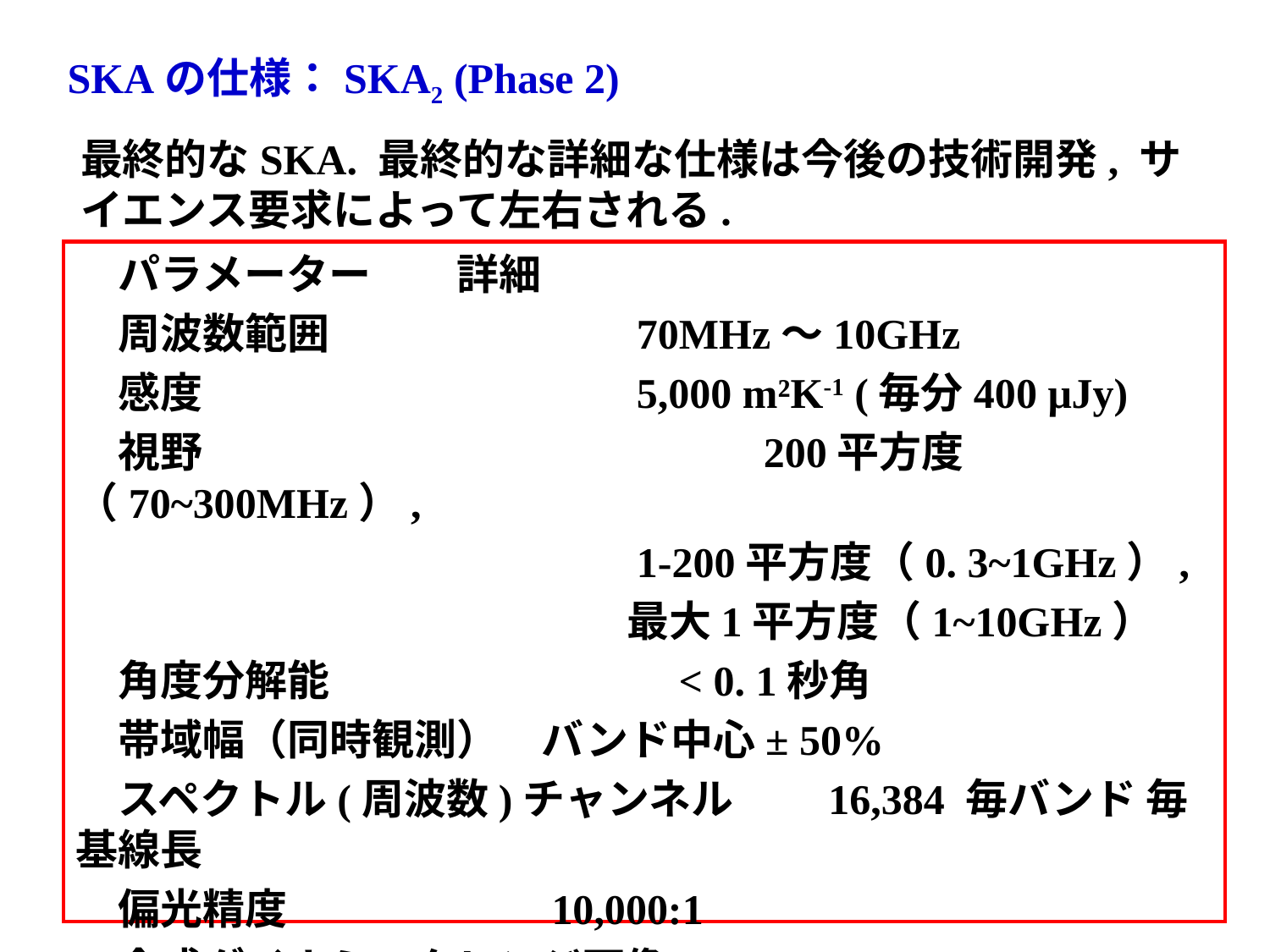

SKAの仕様：SKA2 (Phase 2)
最終的なSKA. 最終的な詳細な仕様は今後の技術開発, サイエンス要求によって左右される.
　パラメーター	詳細
　周波数範囲	　　　　70MHz～10GHz
　感度　　　　	　　　　5,000 m²K-1 (毎分400 μJy)
　視野			　　　　200平方度（70~300MHz）,
　　　　　　　　　　　　　1-200平方度（0. 3~1GHz）,
　　　　　　　　　　　　　最大1平方度（1~10GHz）
　角度分解能		　　< 0. 1秒角
　帯域幅（同時観測）　バンド中心± 50%
　スペクトル(周波数)チャンネル　　16,384 毎バンド 毎基線長
　偏光精度		　　10,000:1
　合成ダイナミックレンジ画像　　>1,000,000